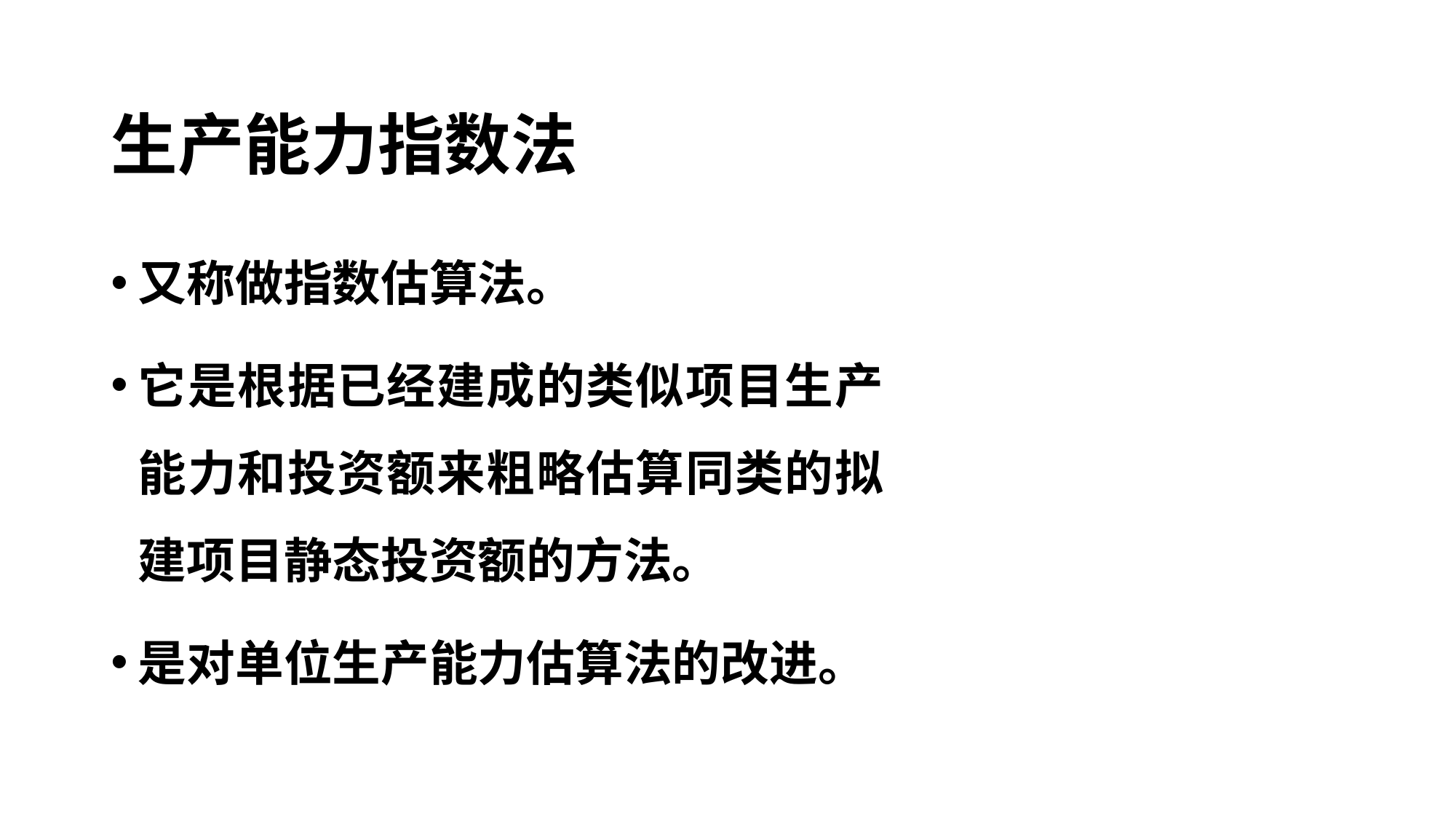

# 生产能力指数法
又称做指数估算法。
它是根据已经建成的类似项目生产能力和投资额来粗略估算同类的拟建项目静态投资额的方法。
是对单位生产能力估算法的改进。